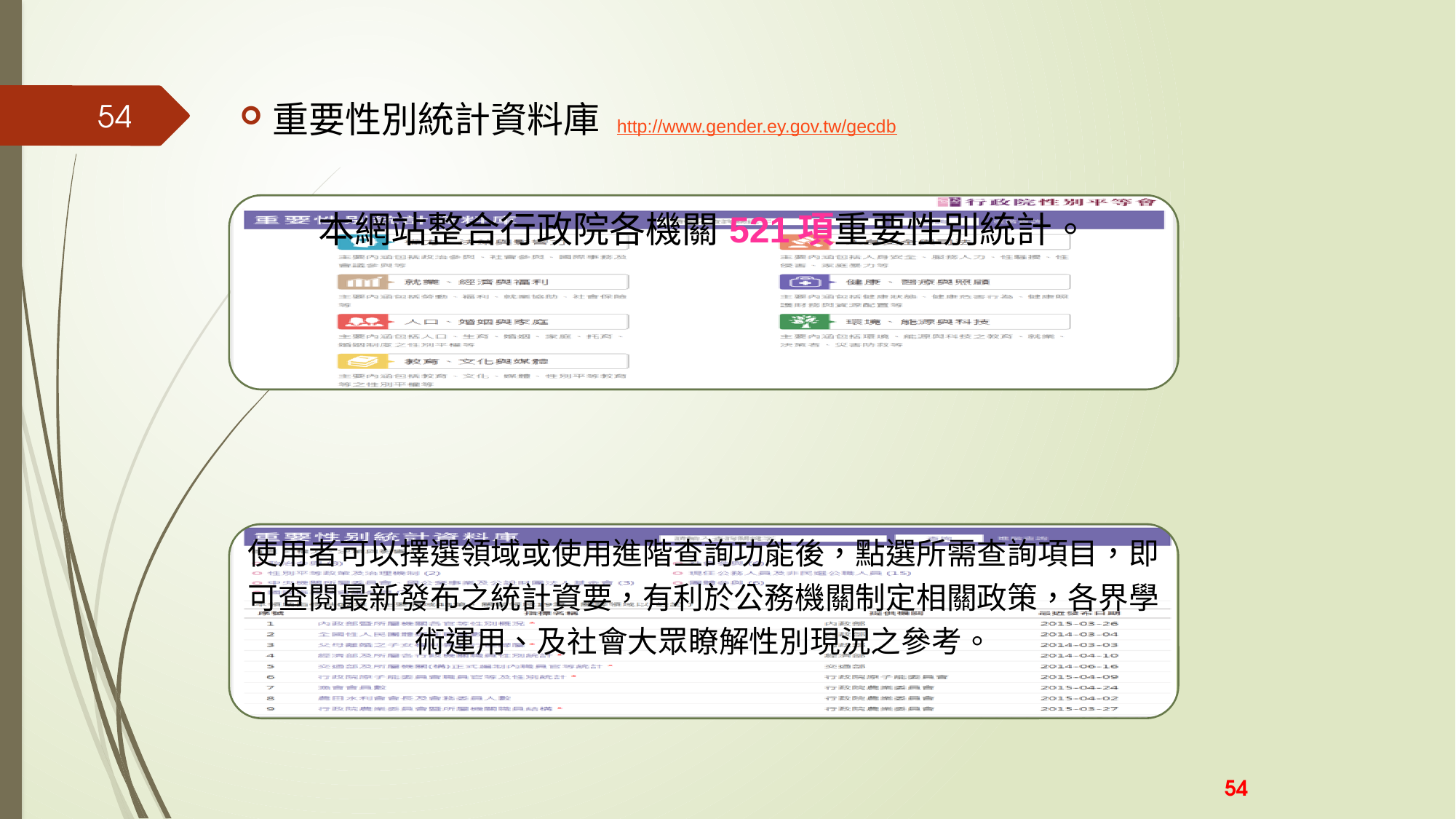

重要性別統計資料庫 http://www.gender.ey.gov.tw/gecdb

54
本網站整合行政院各機關521項重要性別統計。
使用者可以擇選領域或使用進階查詢功能後，點選所需查詢項目，即可查閱最新發布之統計資要，有利於公務機關制定相關政策，各界學術運用、及社會大眾瞭解性別現況之參考。
54